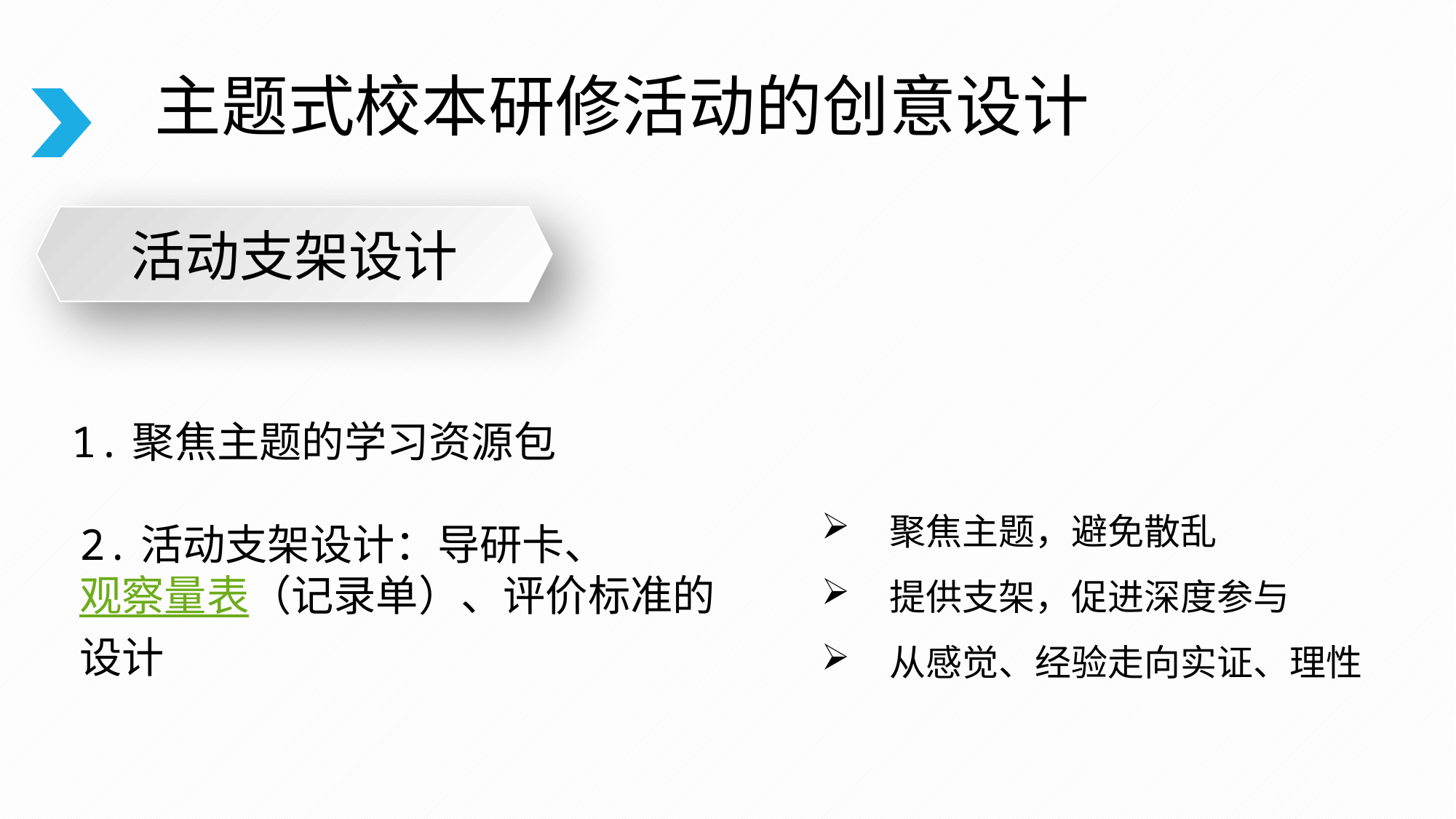

主题式校本研修活动的创意设计
活动支架设计
1.聚焦主题的学习资源包
聚焦主题，避免散乱
提供支架，促进深度参与
从感觉、经验走向实证、理性
2.活动支架设计：导研卡、观察量表（记录单）、评价标准的设计